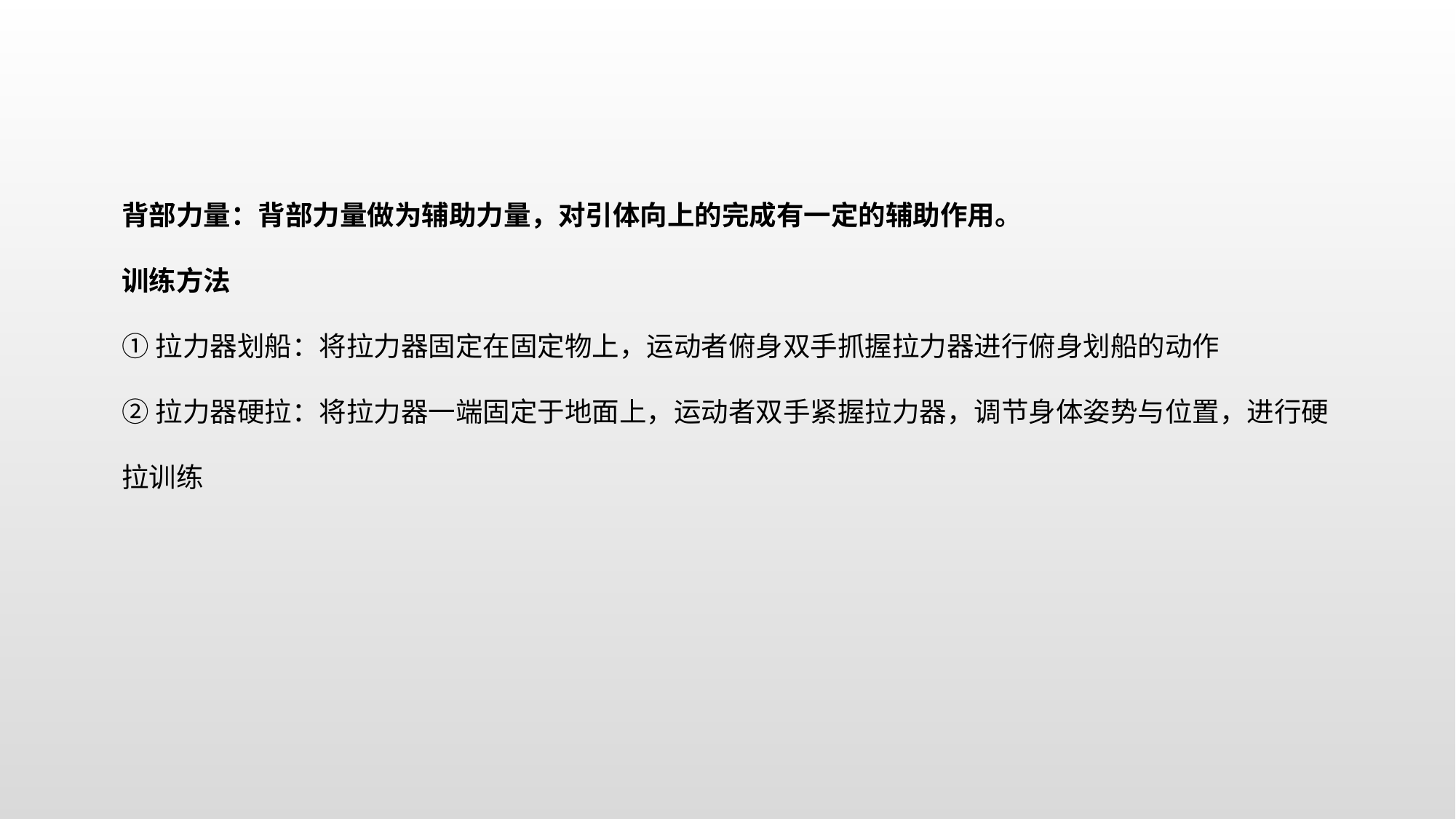

背部力量：背部力量做为辅助力量，对引体向上的完成有一定的辅助作用。
训练方法
①拉力器划船：将拉力器固定在固定物上，运动者俯身双手抓握拉力器进行俯身划船的动作
②拉力器硬拉：将拉力器一端固定于地面上，运动者双手紧握拉力器，调节身体姿势与位置，进行硬拉训练